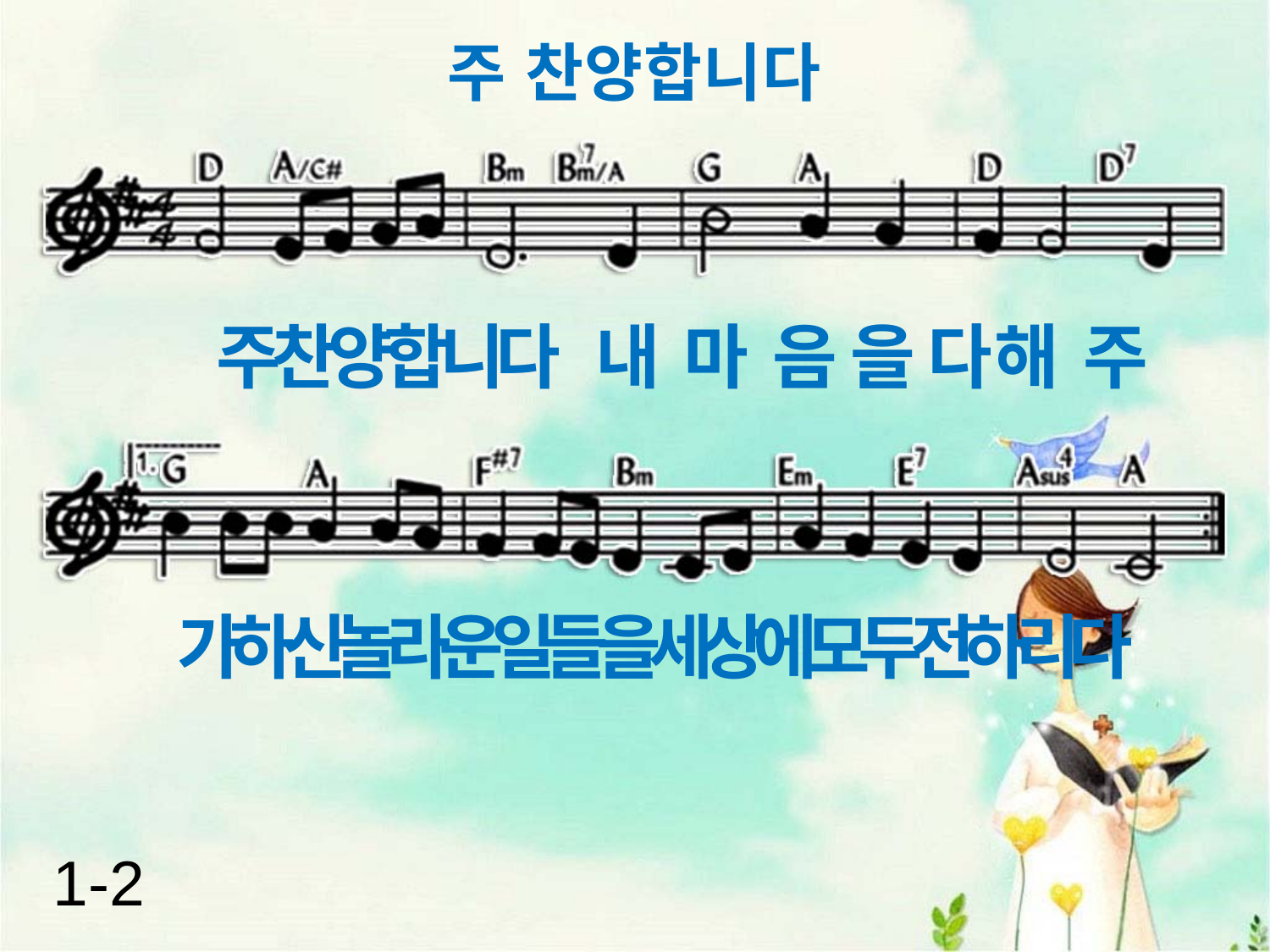

주 찬양합니다
주찬양합니다    내   마   음  을  다 해   주
가하신놀라운일들을세상에모두전하리다
1-2